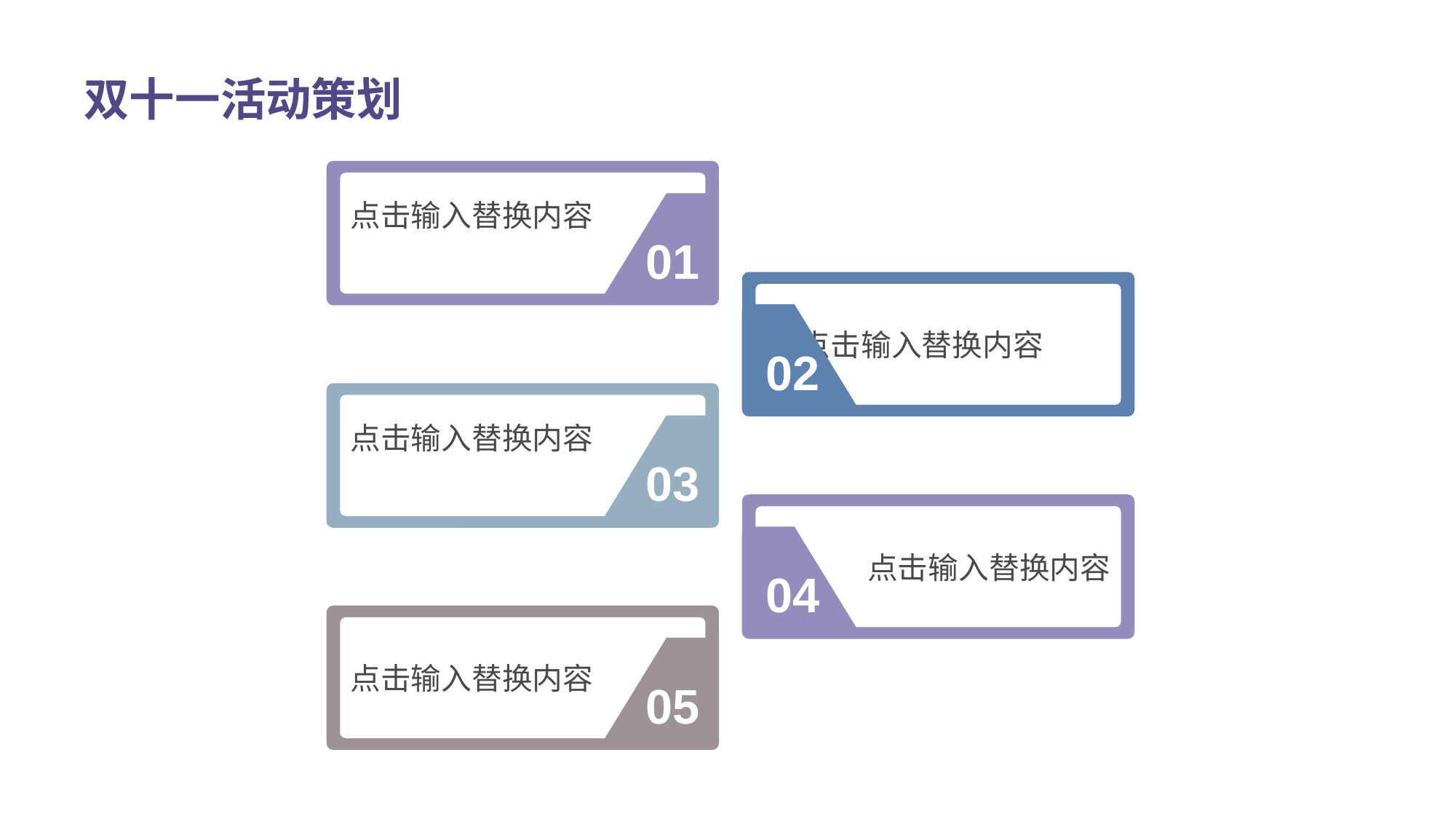

双十一活动策划

点击输入替换内容

01

点击输入替换内容
02

点击输入替换内容

03

点击输入替换内容

04

点击输入替换内容

05